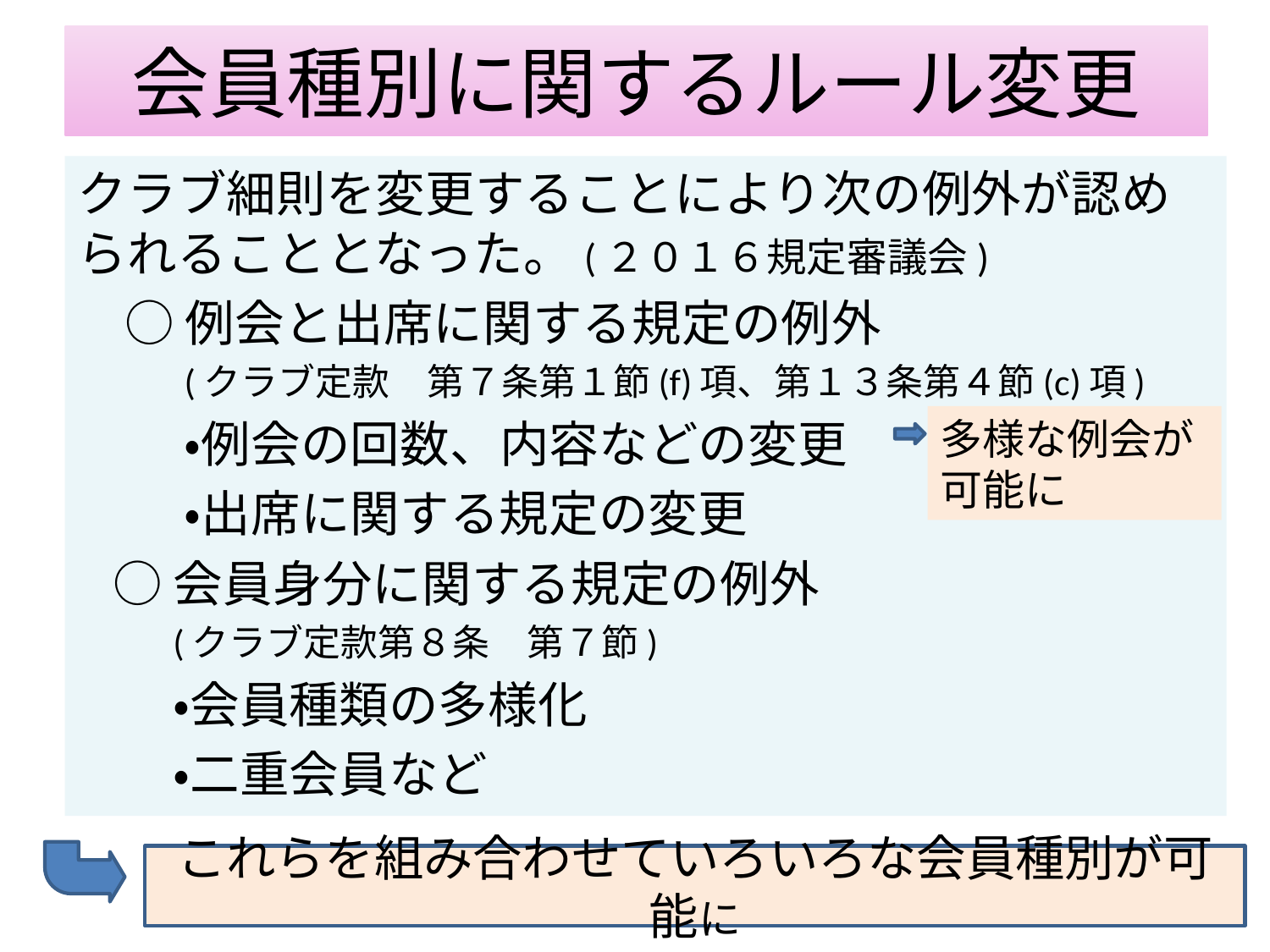

# 会員種別に関するルール変更
クラブ細則を変更することにより次の例外が認められることとなった。(２０１６規定審議会)
○例会と出席に関する規定の例外
(クラブ定款　第７条第１節(f)項、第１３条第４節(c)項)
・例会の回数、内容などの変更
・出席に関する規定の変更
○会員身分に関する規定の例外
(クラブ定款第８条　第７節)
・会員種類の多様化
・二重会員など

多様な例会が可能に

これらを組み合わせていろいろな会員種別が可能に